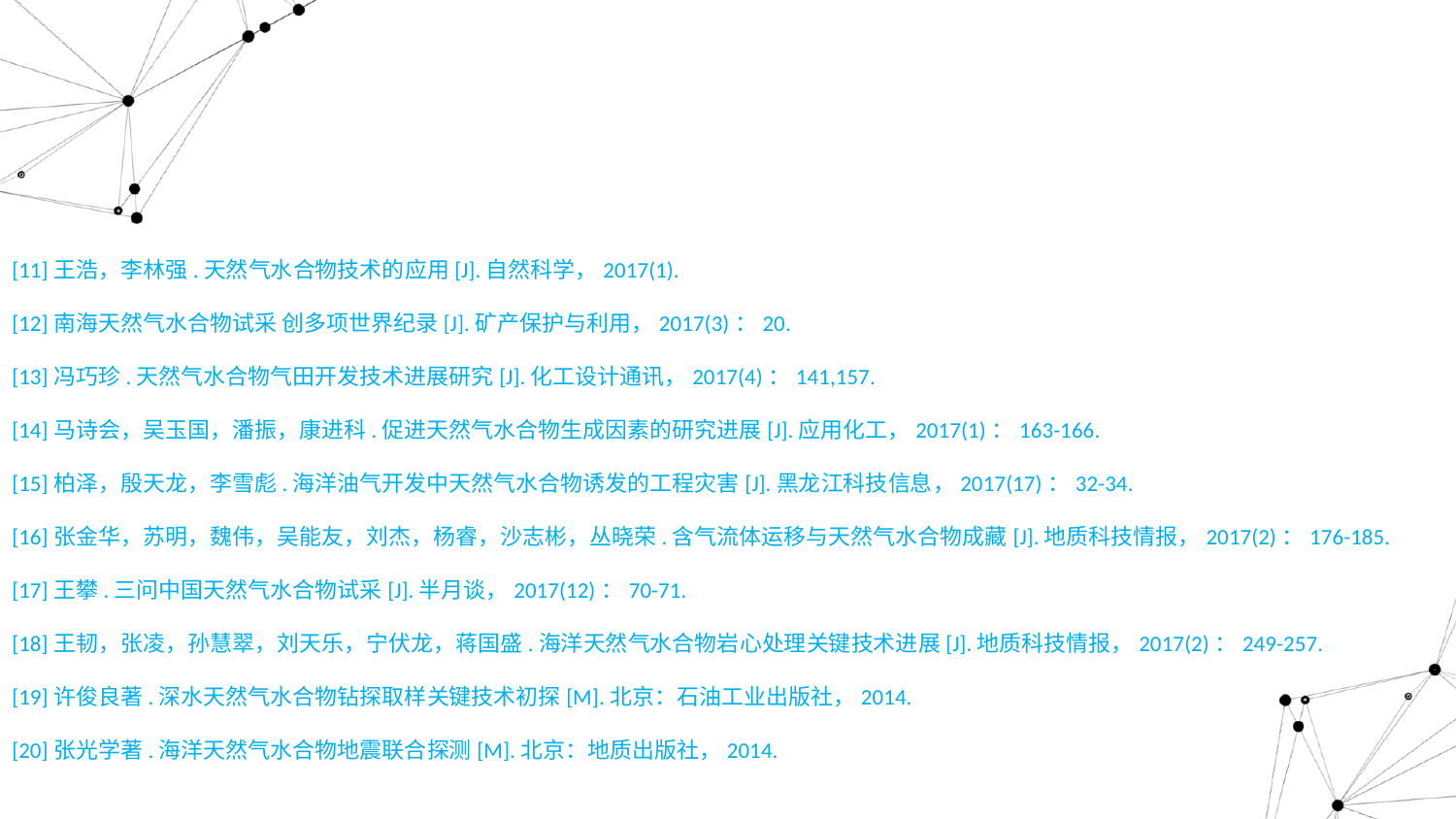

[11]王浩，李林强.天然气水合物技术的应用[J].自然科学，2017(1).

[12]南海天然气水合物试采 创多项世界纪录[J].矿产保护与利用，2017(3)：20.

[13]冯巧珍.天然气水合物气田开发技术进展研究[J].化工设计通讯，2017(4)：141,157.

[14]马诗会，吴玉国，潘振，康进科.促进天然气水合物生成因素的研究进展[J].应用化工，2017(1)：163-166.

[15]柏泽，殷天龙，李雪彪.海洋油气开发中天然气水合物诱发的工程灾害[J].黑龙江科技信息，2017(17)：32-34.

[16]张金华，苏明，魏伟，吴能友，刘杰，杨睿，沙志彬，丛晓荣.含气流体运移与天然气水合物成藏[J].地质科技情报，2017(2)：176-185.

[17]王攀.三问中国天然气水合物试采[J].半月谈，2017(12)：70-71.

[18]王韧，张凌，孙慧翠，刘天乐，宁伏龙，蒋国盛.海洋天然气水合物岩心处理关键技术进展[J].地质科技情报，2017(2)：249-257.

[19]许俊良著.深水天然气水合物钻探取样关键技术初探[M].北京：石油工业出版社，2014.

[20]张光学著.海洋天然气水合物地震联合探测[M].北京：地质出版社，2014.